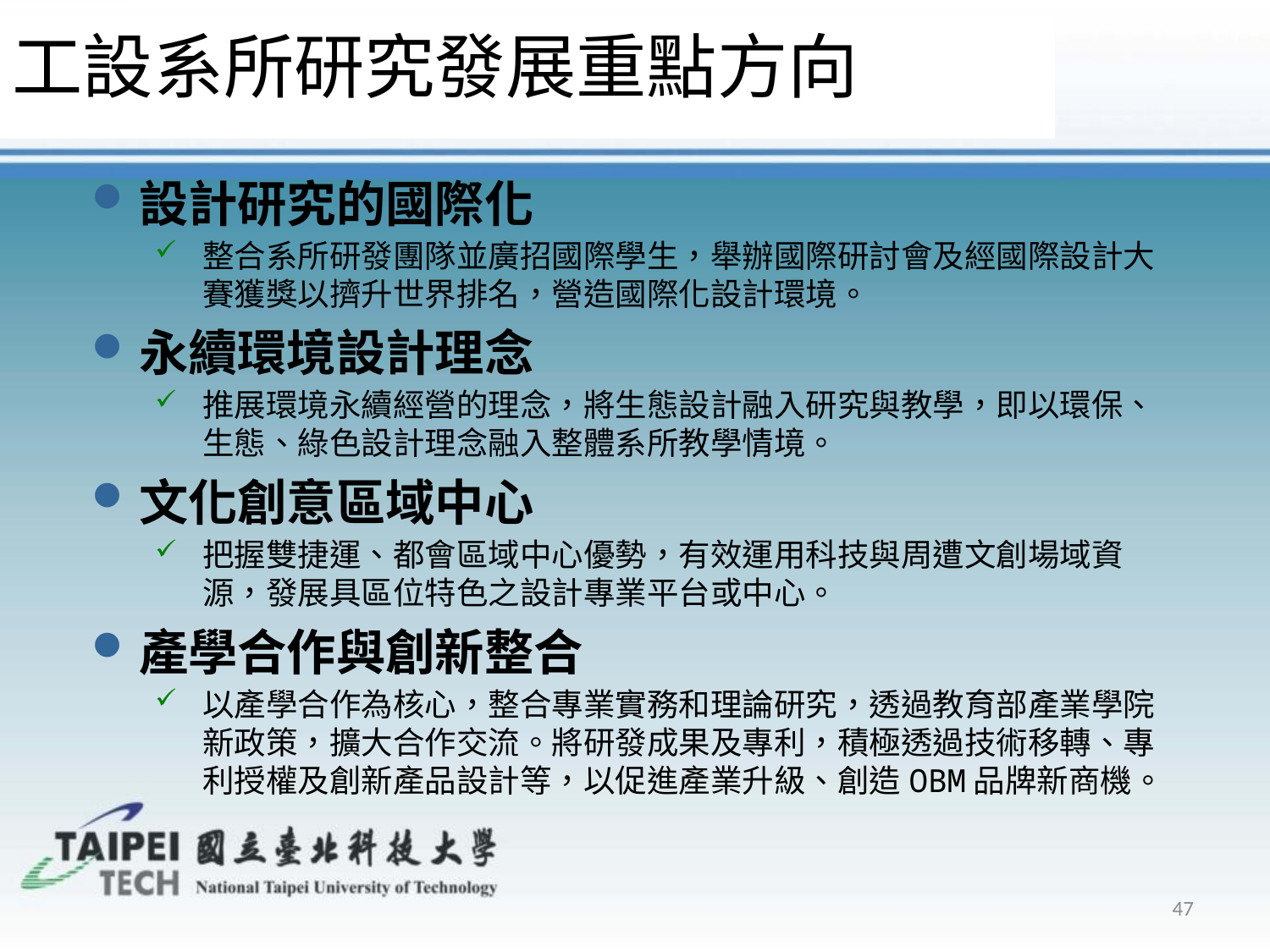

工設系所研究發展重點方向

設計研究的國際化
整合系所研發團隊並廣招國際學生，舉辦國際研討會及經國際設計大賽獲獎以擠升世界排名，營造國際化設計環境。
永續環境設計理念
推展環境永續經營的理念，將生態設計融入研究與教學，即以環保、生態、綠色設計理念融入整體系所教學情境。
文化創意區域中心
把握雙捷運、都會區域中心優勢，有效運用科技與周遭文創場域資源，發展具區位特色之設計專業平台或中心。
產學合作與創新整合
以產學合作為核心，整合專業實務和理論研究，透過教育部產業學院新政策，擴大合作交流。將研發成果及專利，積極透過技術移轉、專利授權及創新產品設計等，以促進產業升級、創造OBM品牌新商機。

47